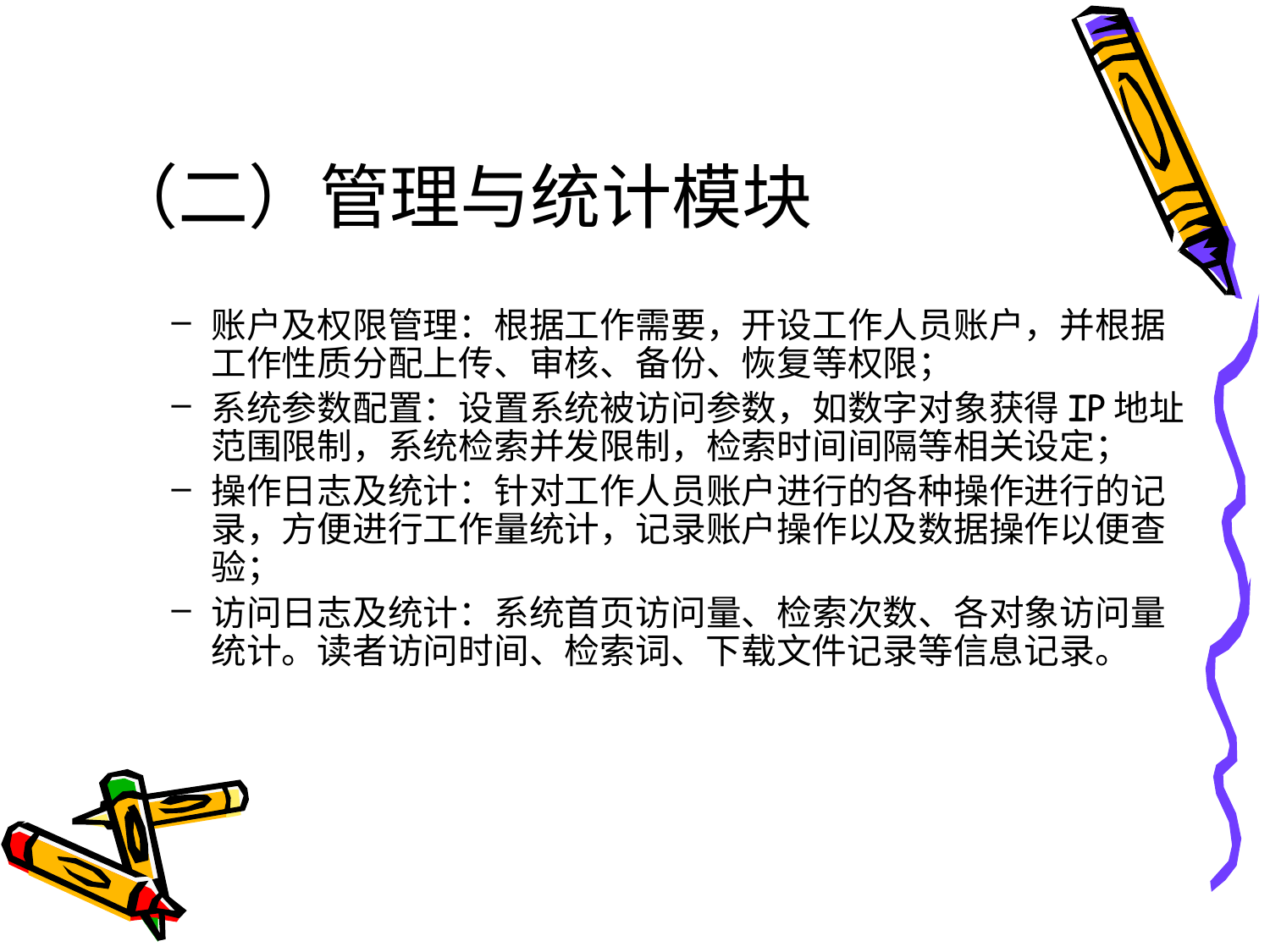

# （二）管理与统计模块

账户及权限管理：根据工作需要，开设工作人员账户，并根据工作性质分配上传、审核、备份、恢复等权限；
系统参数配置：设置系统被访问参数，如数字对象获得IP地址范围限制，系统检索并发限制，检索时间间隔等相关设定；
操作日志及统计：针对工作人员账户进行的各种操作进行的记录，方便进行工作量统计，记录账户操作以及数据操作以便查验；
访问日志及统计：系统首页访问量、检索次数、各对象访问量统计。读者访问时间、检索词、下载文件记录等信息记录。